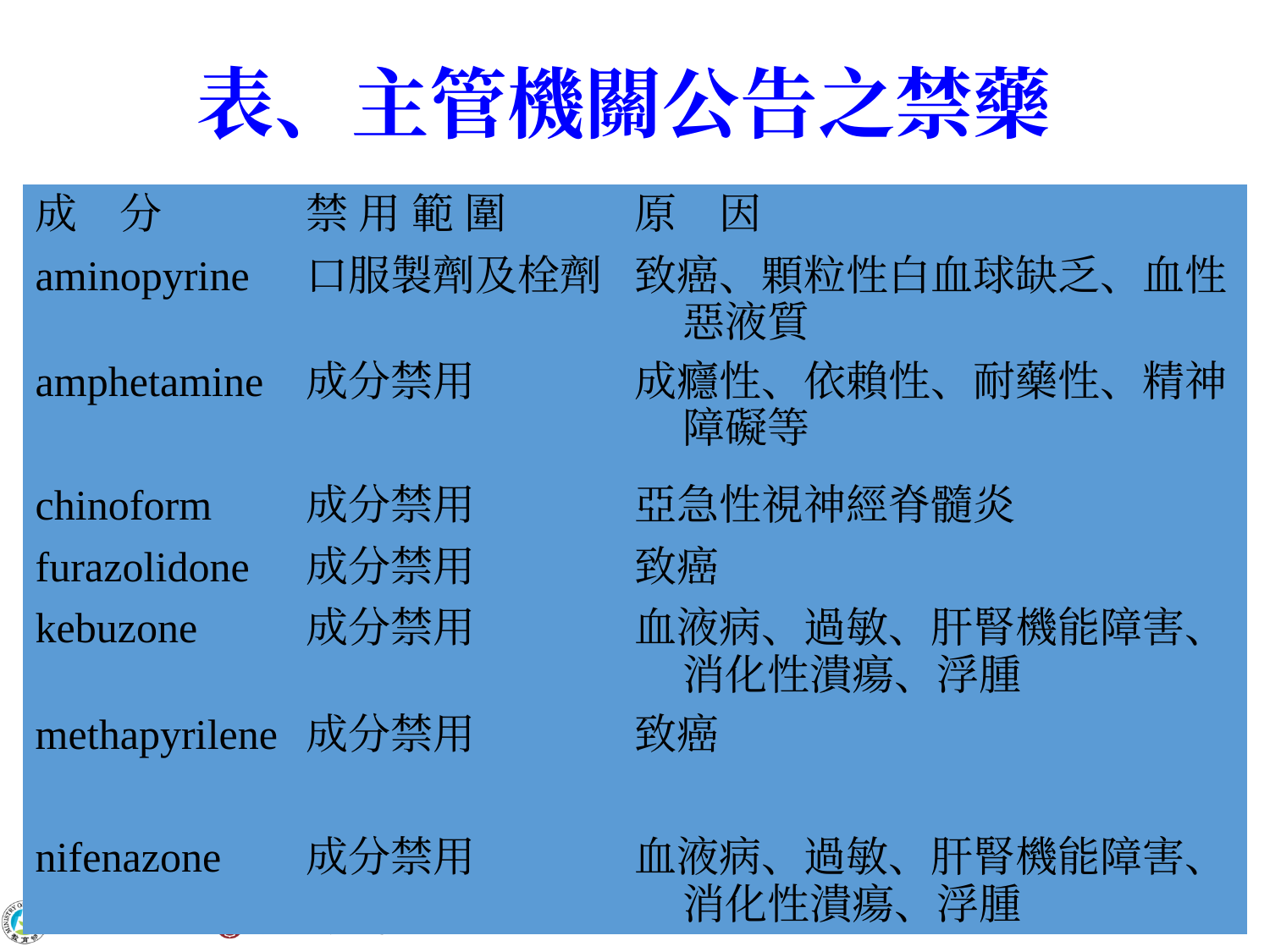

表、主管機關公告之禁藥
| 成 分 | 禁 用 範 圍 | 原 因 |
| --- | --- | --- |
| aminopyrine | 口服製劑及栓劑 | 致癌、顆粒性白血球缺乏、血性惡液質 |
| amphetamine | 成分禁用 | 成癮性、依賴性、耐藥性、精神障礙等 |
| chinoform | 成分禁用 | 亞急性視神經脊髓炎 |
| furazolidone | 成分禁用 | 致癌 |
| kebuzone | 成分禁用 | 血液病、過敏、肝腎機能障害、消化性潰瘍、浮腫 |
| methapyrilene | 成分禁用 | 致癌 |
| nifenazone | 成分禁用 | 血液病、過敏、肝腎機能障害、消化性潰瘍、浮腫 |
20